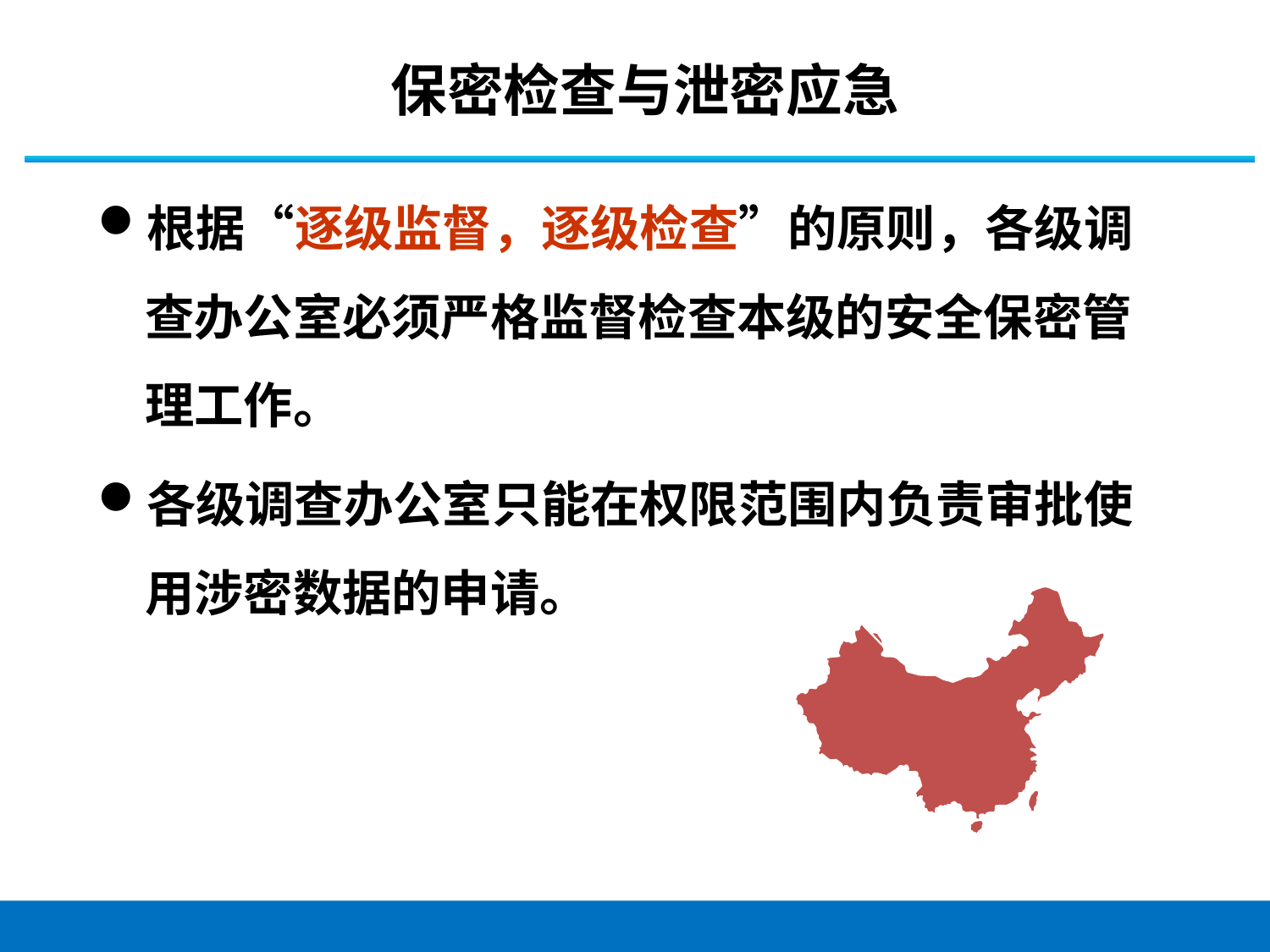

保密检查与泄密应急
根据“逐级监督，逐级检查”的原则，各级调查办公室必须严格监督检查本级的安全保密管理工作。
各级调查办公室只能在权限范围内负责审批使用涉密数据的申请。